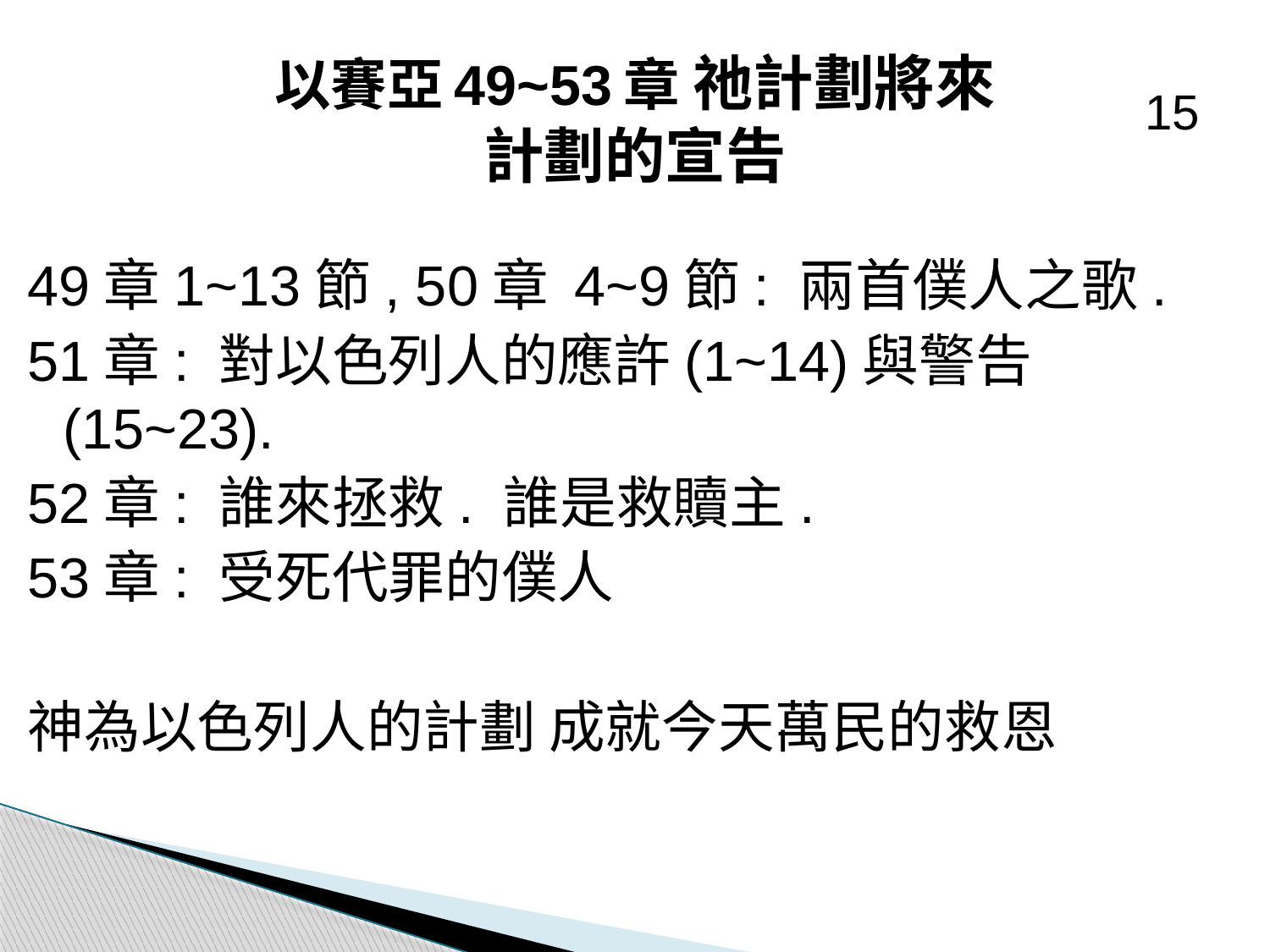

# 以賽亞49~53章 祂計劃將來 計劃的宣告
15
49章1~13節, 50章 4~9節: 兩首僕人之歌.
51章: 對以色列人的應許(1~14)與警告(15~23).
52章: 誰來拯救. 誰是救贖主.
53章: 受死代罪的僕人

神為以色列人的計劃 成就今天萬民的救恩